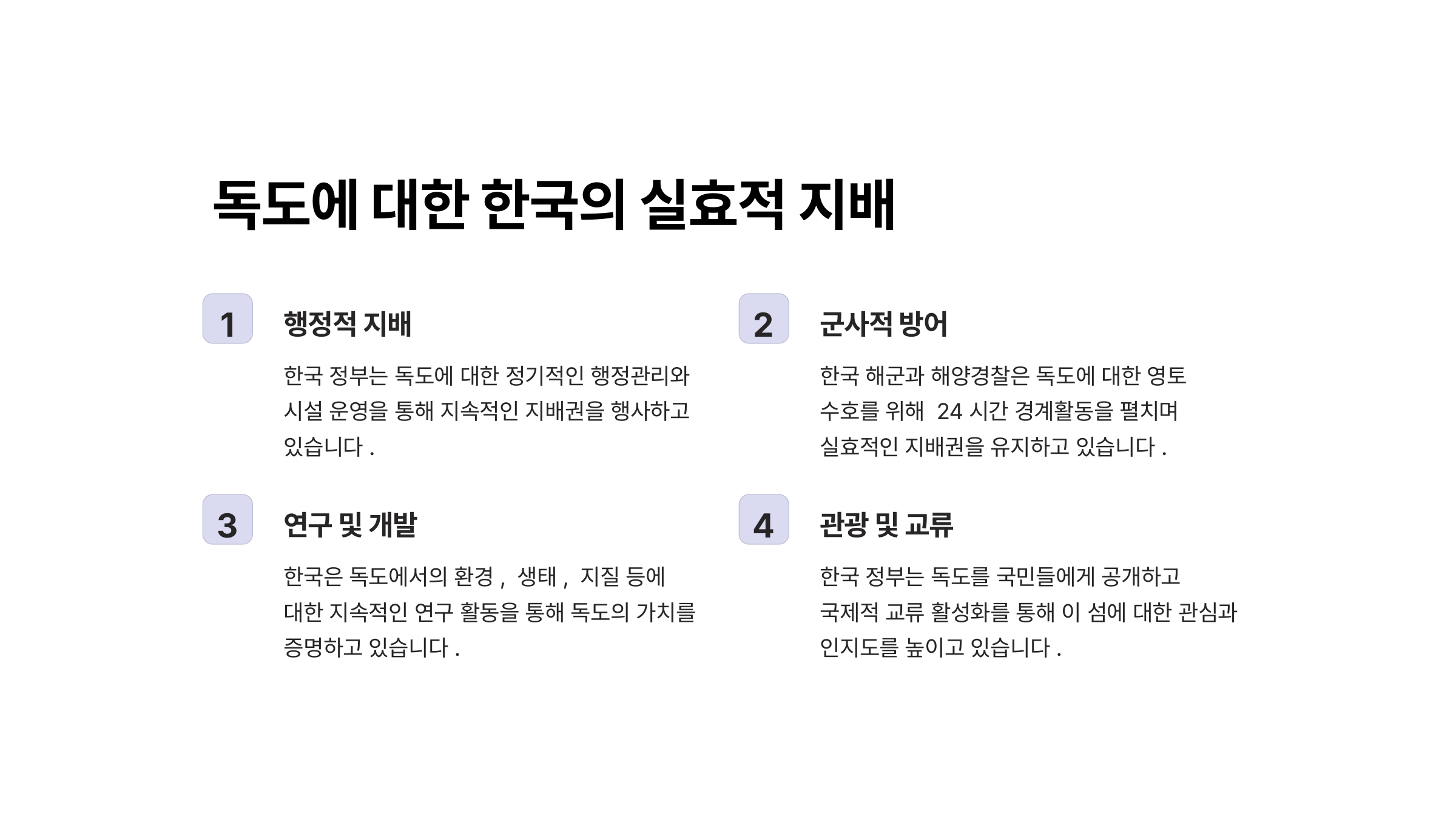

독도에 대한 한국의 실효적 지배

1
2
행정적 지배
군사적 방어
한국 정부는 독도에 대한 정기적인 행정관리와 시설 운영을 통해 지속적인 지배권을 행사하고 있습니다.
한국 해군과 해양경찰은 독도에 대한 영토 수호를 위해 24시간 경계활동을 펼치며 실효적인 지배권을 유지하고 있습니다.

3
4
연구 및 개발
관광 및 교류
한국은 독도에서의 환경, 생태, 지질 등에 대한 지속적인 연구 활동을 통해 독도의 가치를 증명하고 있습니다.
한국 정부는 독도를 국민들에게 공개하고 국제적 교류 활성화를 통해 이 섬에 대한 관심과 인지도를 높이고 있습니다.